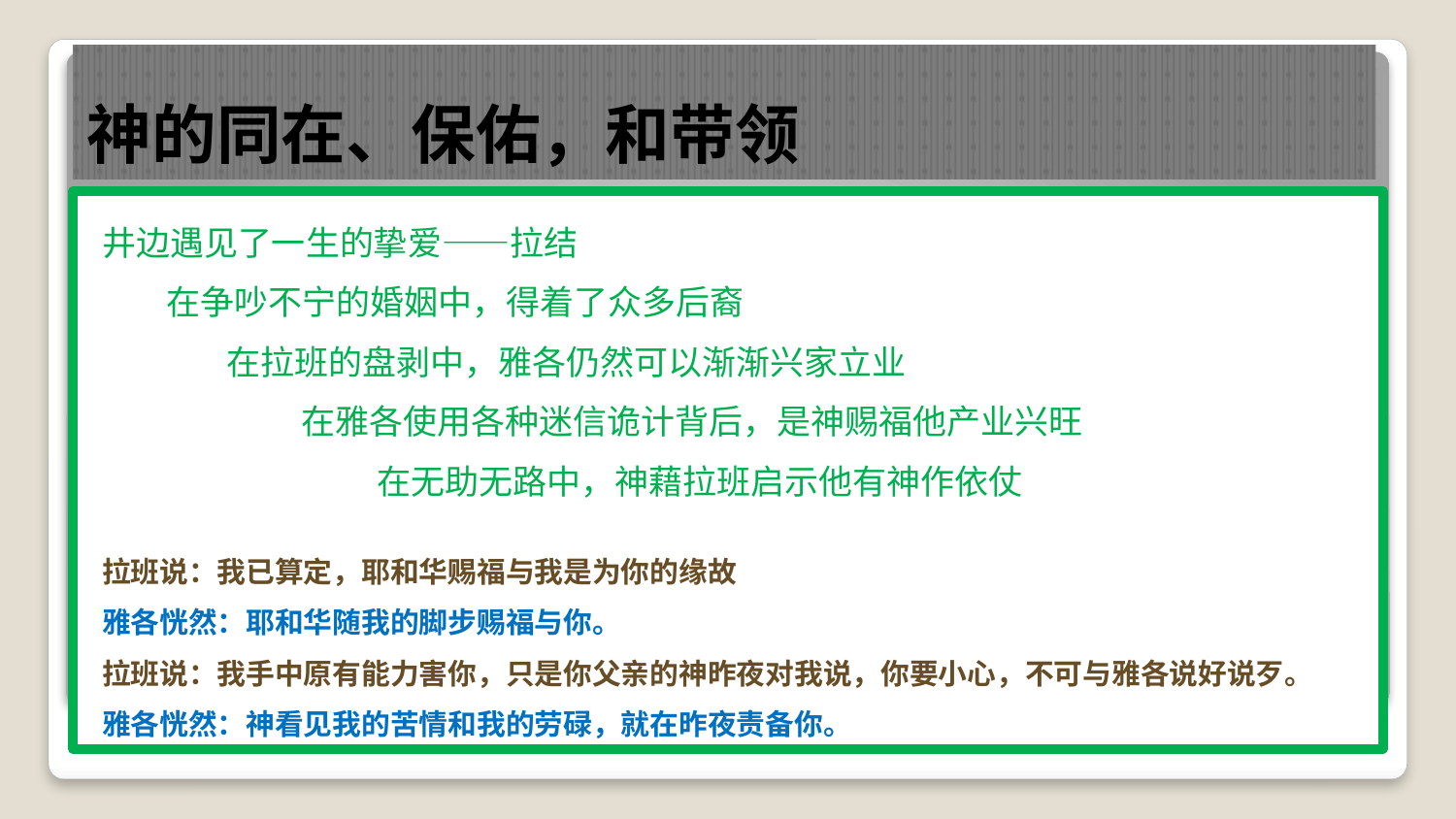

# 神的同在、保佑，和带领
井边遇见了一生的挚爱——拉结
        在争吵不宁的婚姻中，得着了众多后裔
                在拉班的盘剥中，雅各仍然可以渐渐兴家立业
                          在雅各使用各种迷信诡计背后，是神赐福他产业兴旺
                                    在无助无路中，神藉拉班启示他有神作依仗

拉班说：我已算定，耶和华赐福与我是为你的缘故
雅各恍然：耶和华随我的脚步赐福与你。
拉班说：我手中原有能力害你，只是你父亲的神昨夜对我说，你要小心，不可与雅各说好说歹。
雅各恍然：神看见我的苦情和我的劳碌，就在昨夜责备你。